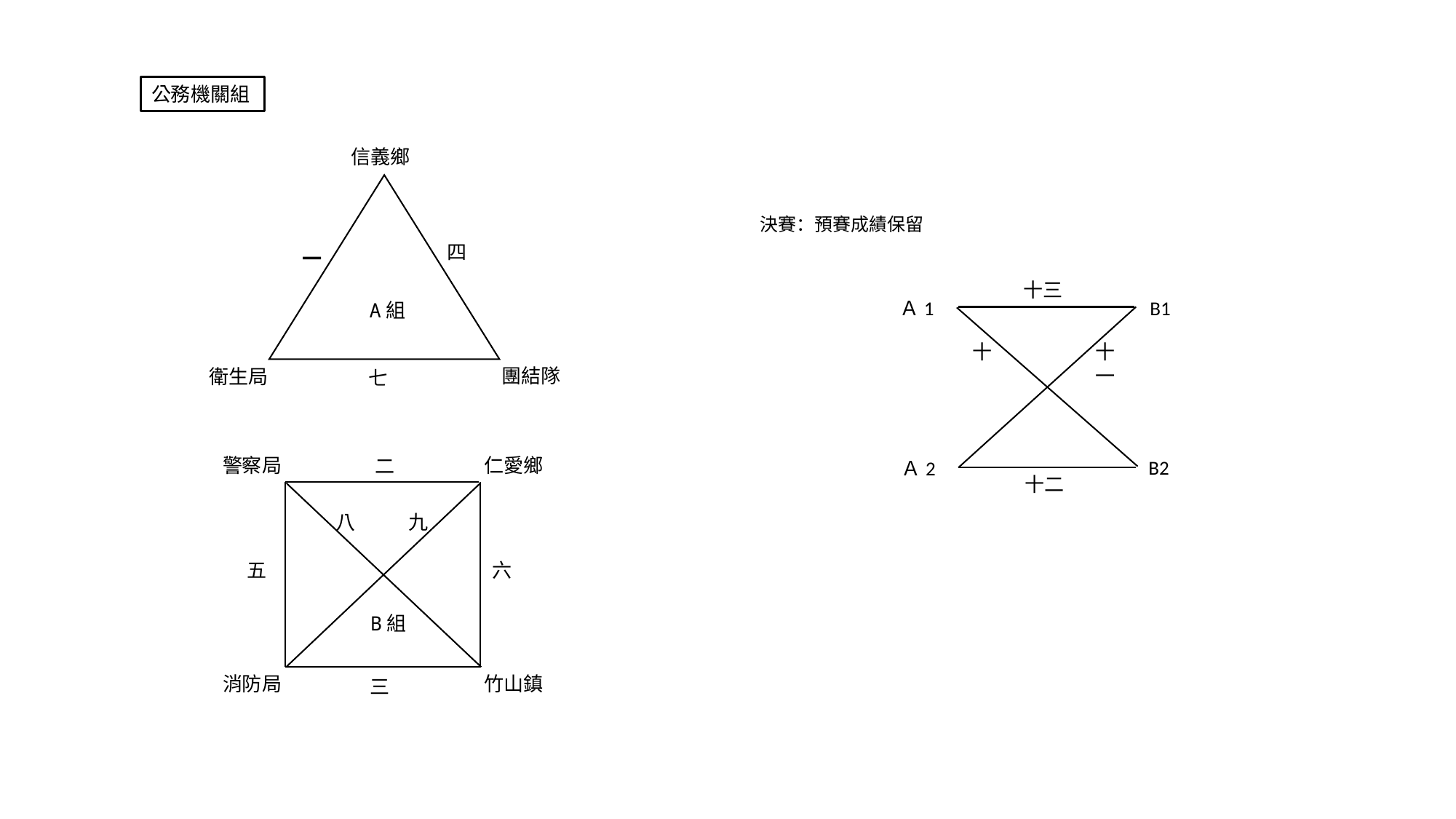

公務機關組
信義鄉

決賽：預賽成績保留
四
一
十三
B1
Ａ1
A組
十
十一
團結隊
衛生局
七
警察局
仁愛鄉
二
B2
Ａ2
十二
八
九
五
六
B組
竹山鎮
消防局
三